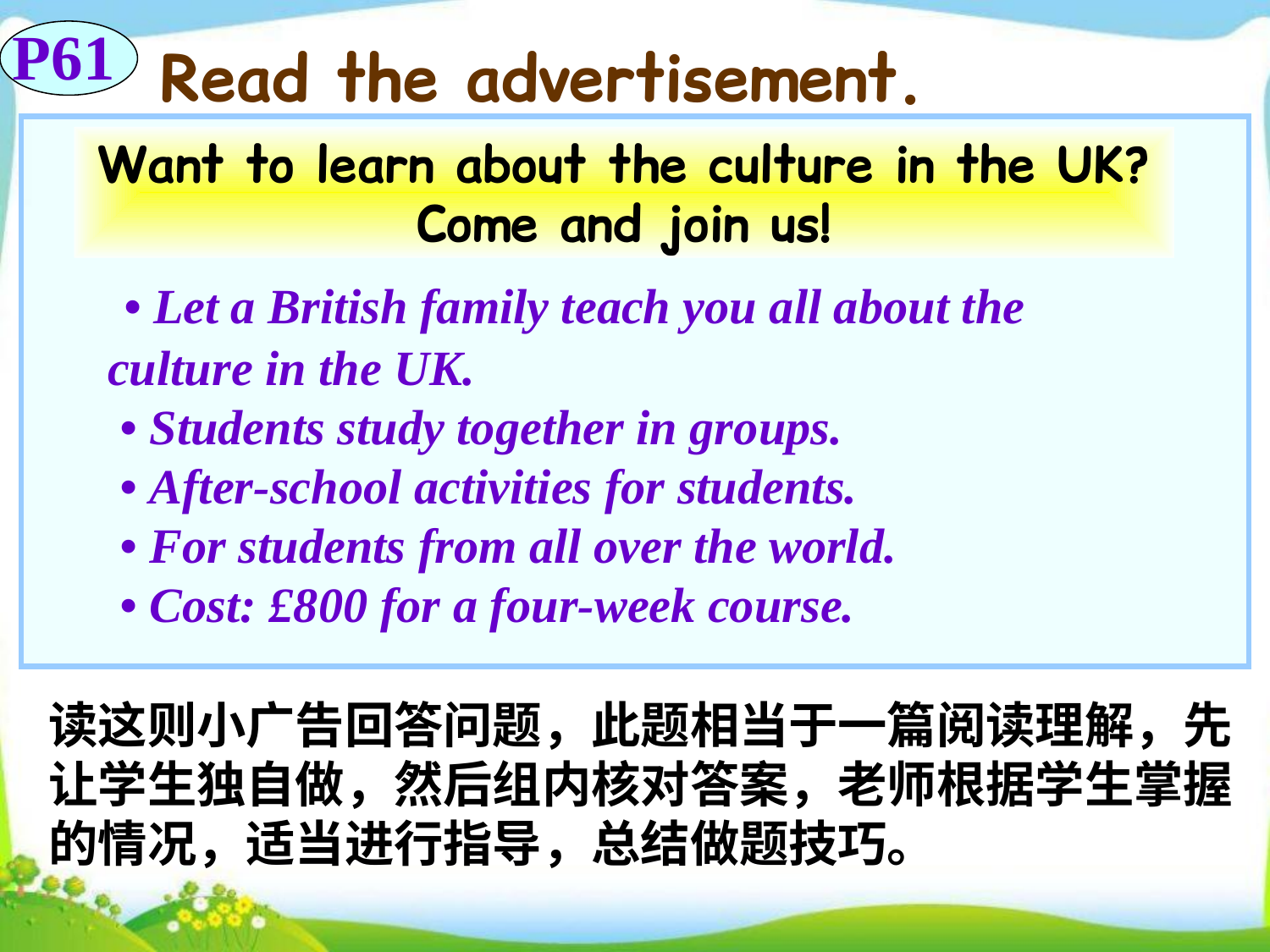

P61

Read the advertisement.

Want to learn about the culture in the UK?
Come and join us!
 • Let a British family teach you all about the culture in the UK.
 • Students study together in groups.
 • After-school activities for students.
 • For students from all over the world.
 • Cost: £800 for a four-week course.
读这则小广告回答问题，此题相当于一篇阅读理解，先
让学生独自做，然后组内核对答案，老师根据学生掌握
的情况，适当进行指导，总结做题技巧。